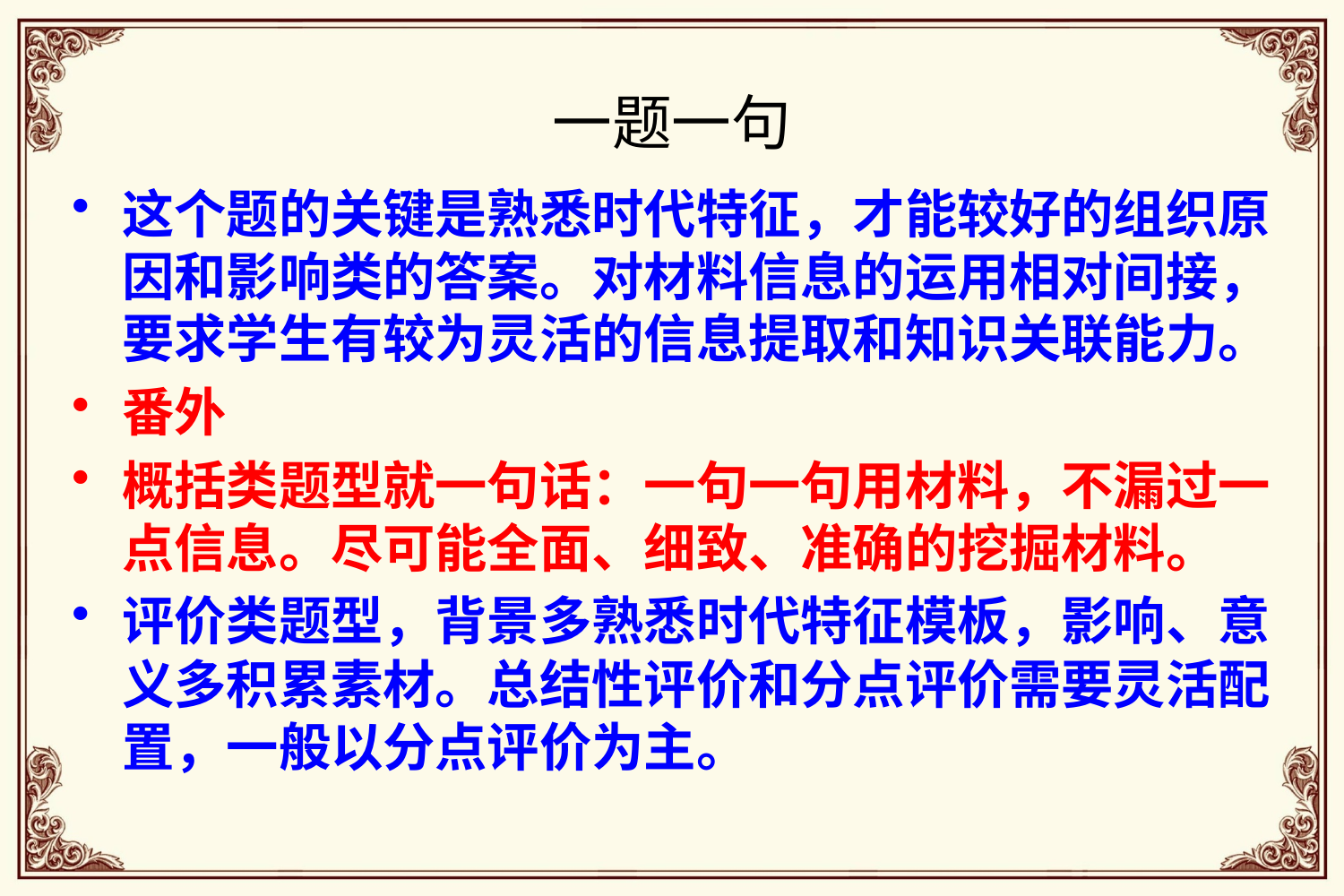

# 一题一句
这个题的关键是熟悉时代特征，才能较好的组织原因和影响类的答案。对材料信息的运用相对间接，要求学生有较为灵活的信息提取和知识关联能力。
番外
概括类题型就一句话：一句一句用材料，不漏过一点信息。尽可能全面、细致、准确的挖掘材料。
评价类题型，背景多熟悉时代特征模板，影响、意义多积累素材。总结性评价和分点评价需要灵活配置，一般以分点评价为主。